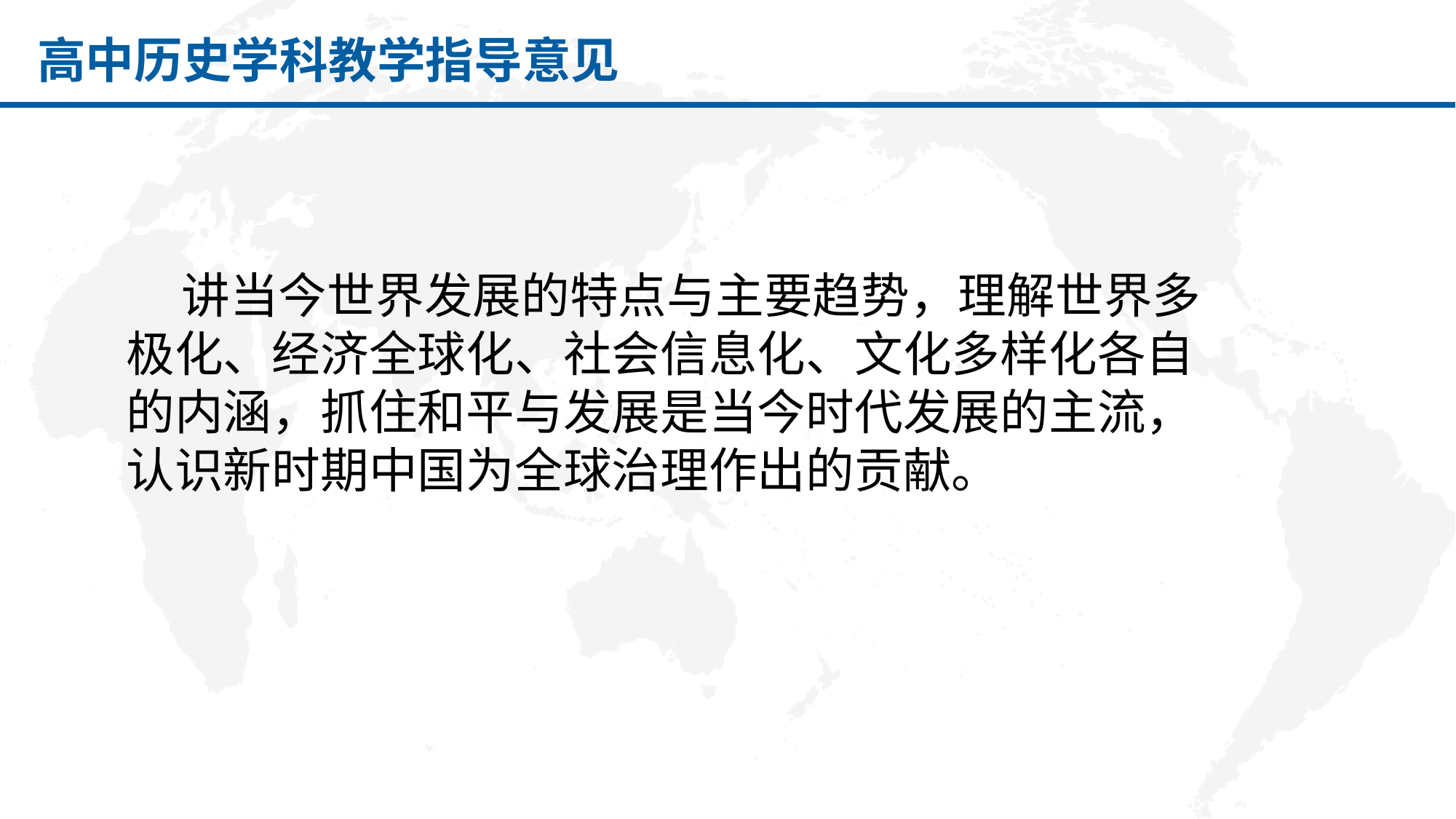

# 高中历史学科教学指导意见
    讲当今世界发展的特点与主要趋势，理解世界多极化、经济全球化、社会信息化、文化多样化各自的内涵，抓住和平与发展是当今时代发展的主流，认识新时期中国为全球治理作出的贡献。